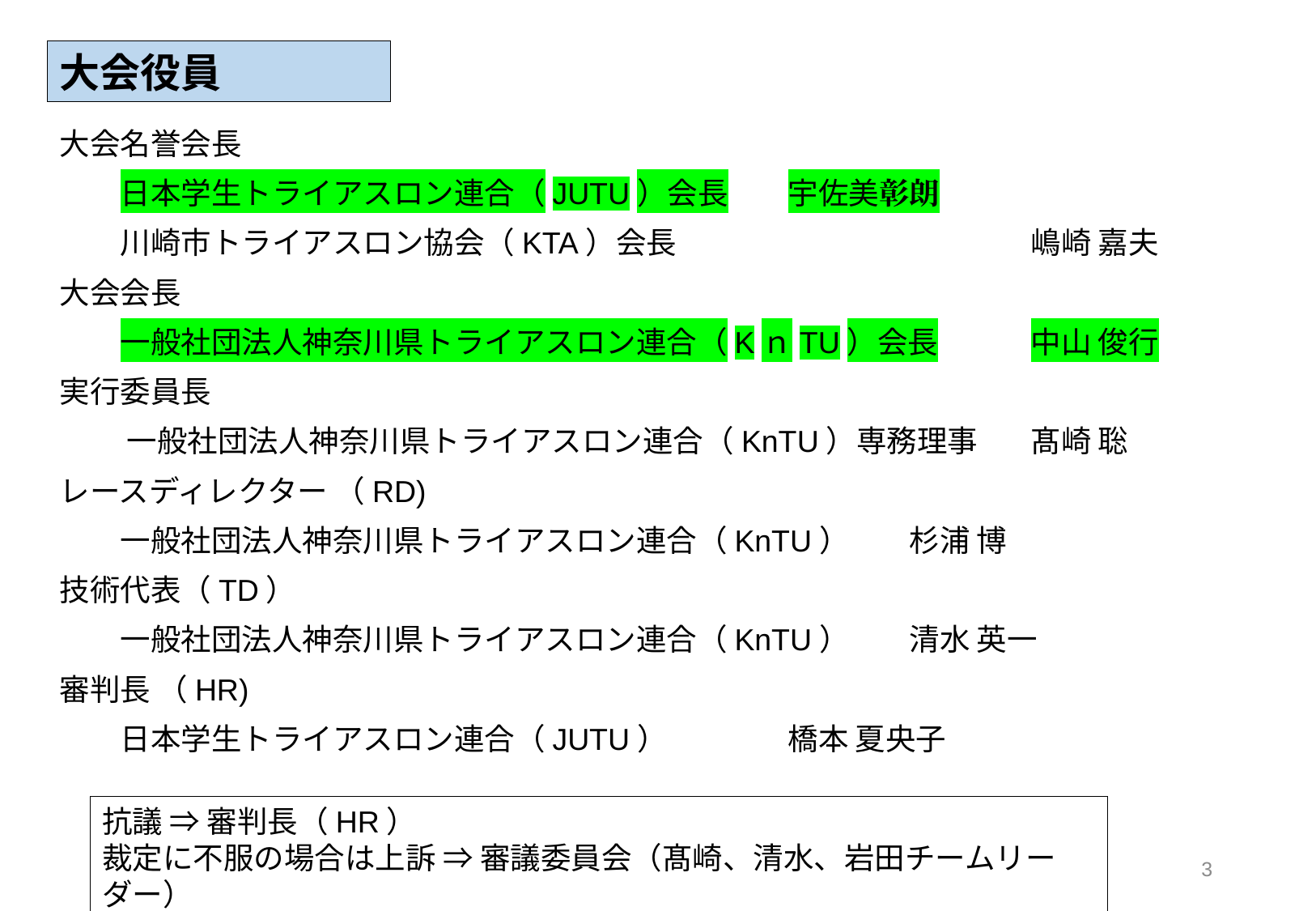

大会役員
大会名誉会長
　　日本学生トライアスロン連合（JUTU）会長	宇佐美彰朗
　　川崎市トライアスロン協会（KTA）会長　　　　　　　　	嶋崎 嘉夫
大会会長
　　一般社団法人神奈川県トライアスロン連合（KｎTU）会長	中山 俊行
実行委員長
　　 一般社団法人神奈川県トライアスロン連合（KnTU）専務理事 	髙崎 聡
レースディレクター （RD)
　　一般社団法人神奈川県トライアスロン連合（KnTU） 	杉浦 博
技術代表（TD）
　　一般社団法人神奈川県トライアスロン連合（KnTU）	清水 英一
審判長 （HR)
　　日本学生トライアスロン連合（JUTU）	橋本 夏央子
抗議 ⇒ 審判長（HR）
裁定に不服の場合は上訴 ⇒ 審議委員会（髙崎、清水、岩田チームリーダー）
3